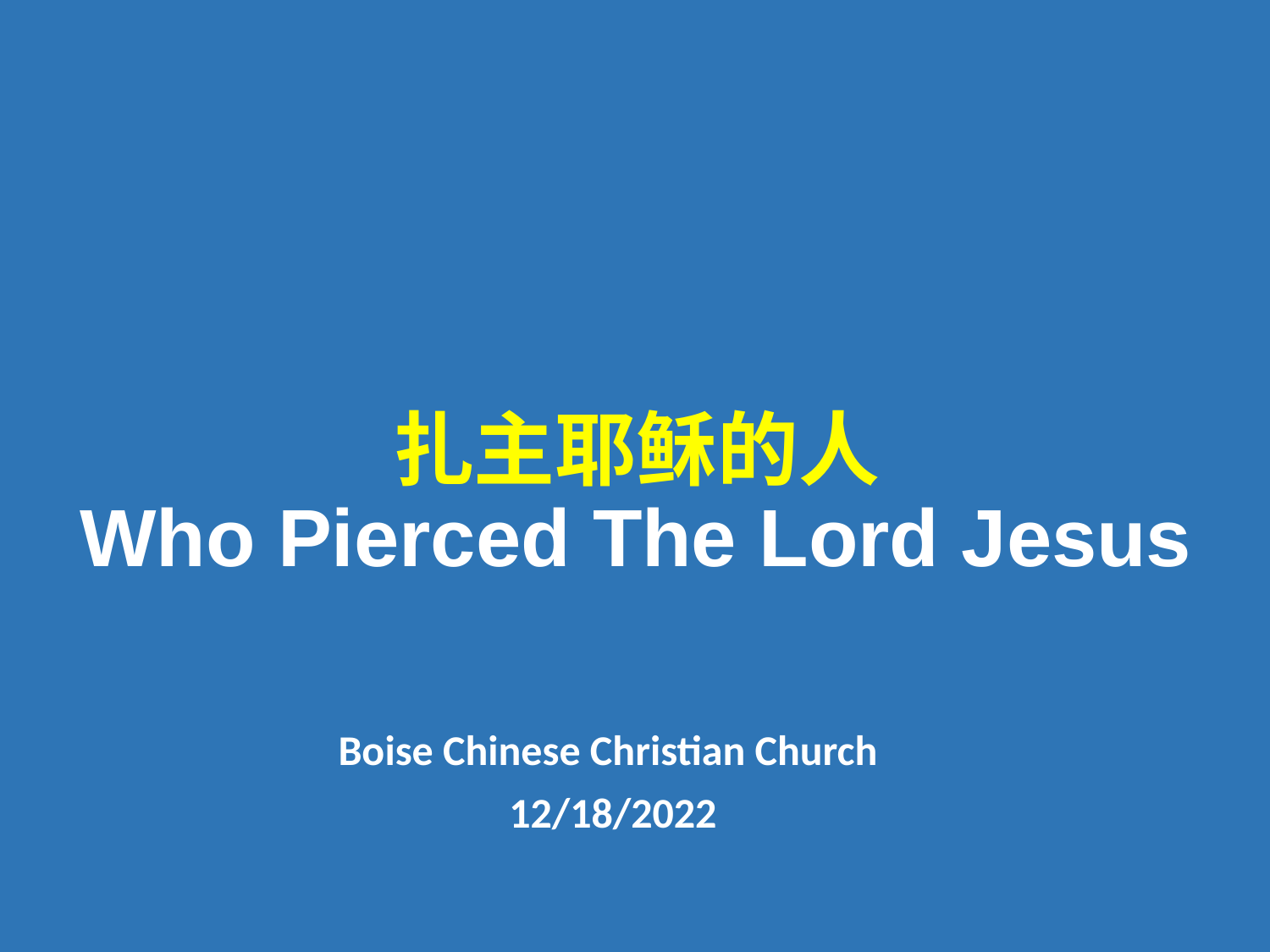

# 扎主耶稣的人 Who Pierced The Lord Jesus
Boise Chinese Christian Church
12/18/2022